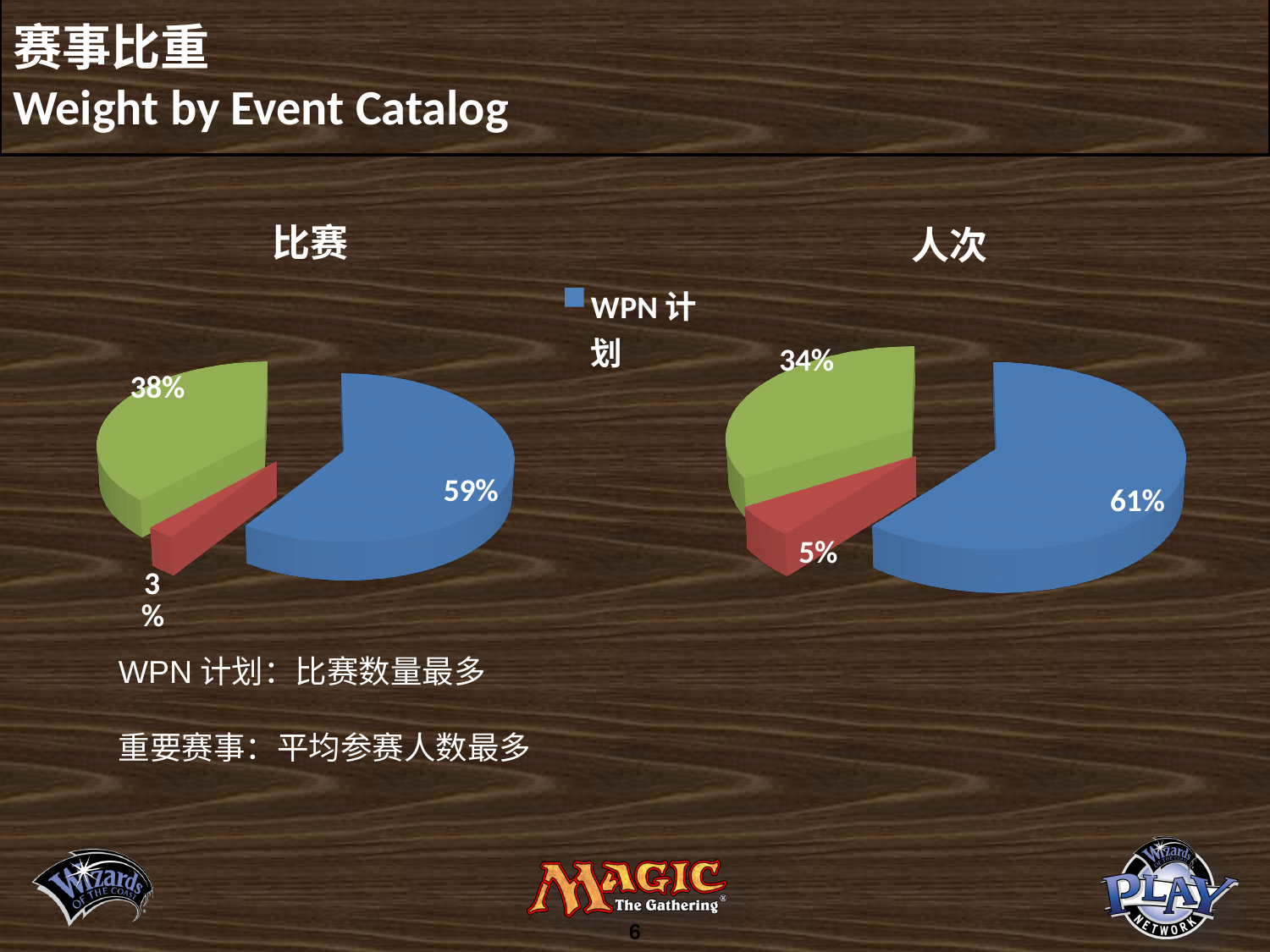

赛事比重
Weight by Event Catalog

[unsupported chart]

[unsupported chart]

WPN计划：比赛数量最多

重要赛事：平均参赛人数最多